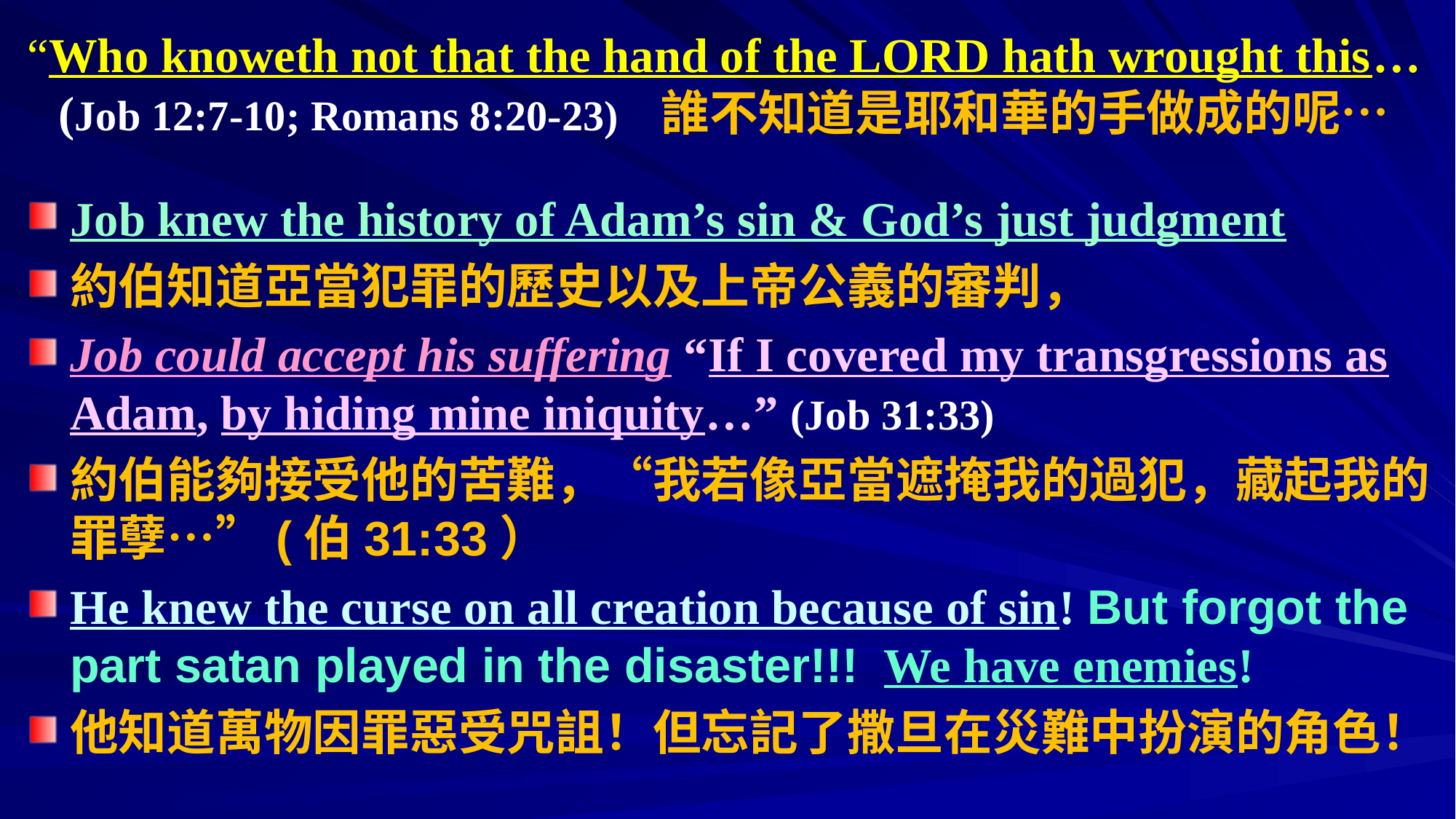

# “Who knoweth not that the hand of the LORD hath wrought this… (Job 12:7-10; Romans 8:20-23)   誰不知道是耶和華的手做成的呢…
Job knew the history of Adam’s sin & God’s just judgment
約伯知道亞當犯罪的歷史以及上帝公義的審判，
Job could accept his suffering “If I covered my transgressions as Adam, by hiding mine iniquity…” (Job 31:33)
約伯能夠接受他的苦難，“我若像亞當遮掩我的過犯，藏起我的罪孽…”(伯31:33）
He knew the curse on all creation because of sin! But forgot the part satan played in the disaster!!!  We have enemies!
他知道萬物因罪惡受咒詛！但忘記了撒旦在災難中扮演的角色！